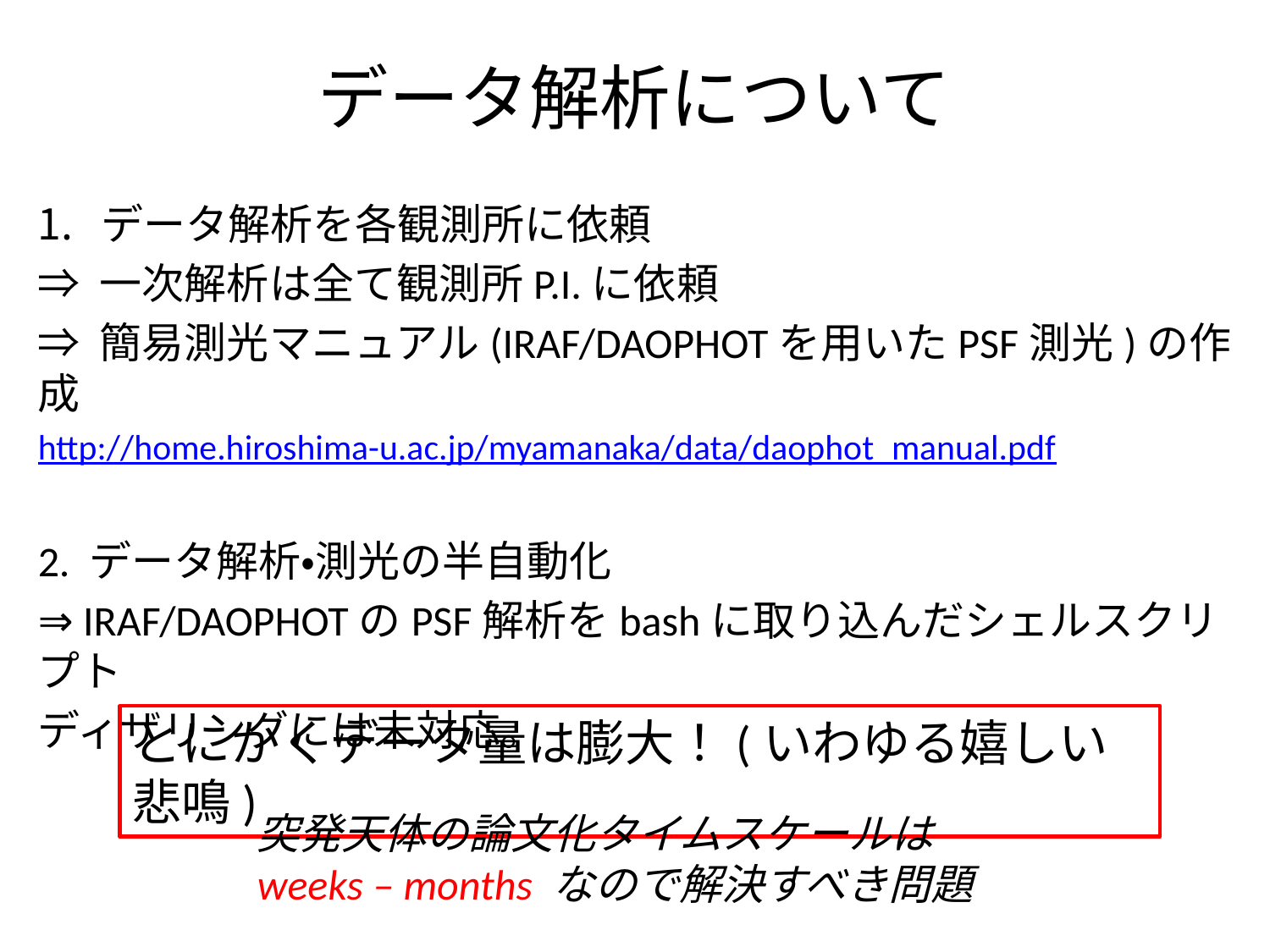

# データ解析について
データ解析を各観測所に依頼
⇒ 一次解析は全て観測所P.I.に依頼
⇒ 簡易測光マニュアル(IRAF/DAOPHOTを用いたPSF測光)の作成
http://home.hiroshima-u.ac.jp/myamanaka/data/daophot_manual.pdf

2. データ解析・測光の半自動化
⇒ IRAF/DAOPHOTのPSF解析をbashに取り込んだシェルスクリプト
ディザリングには未対応。

とにかくデータ量は膨大！(いわゆる嬉しい悲鳴)
突発天体の論文化タイムスケールは
weeks – months なので解決すべき問題